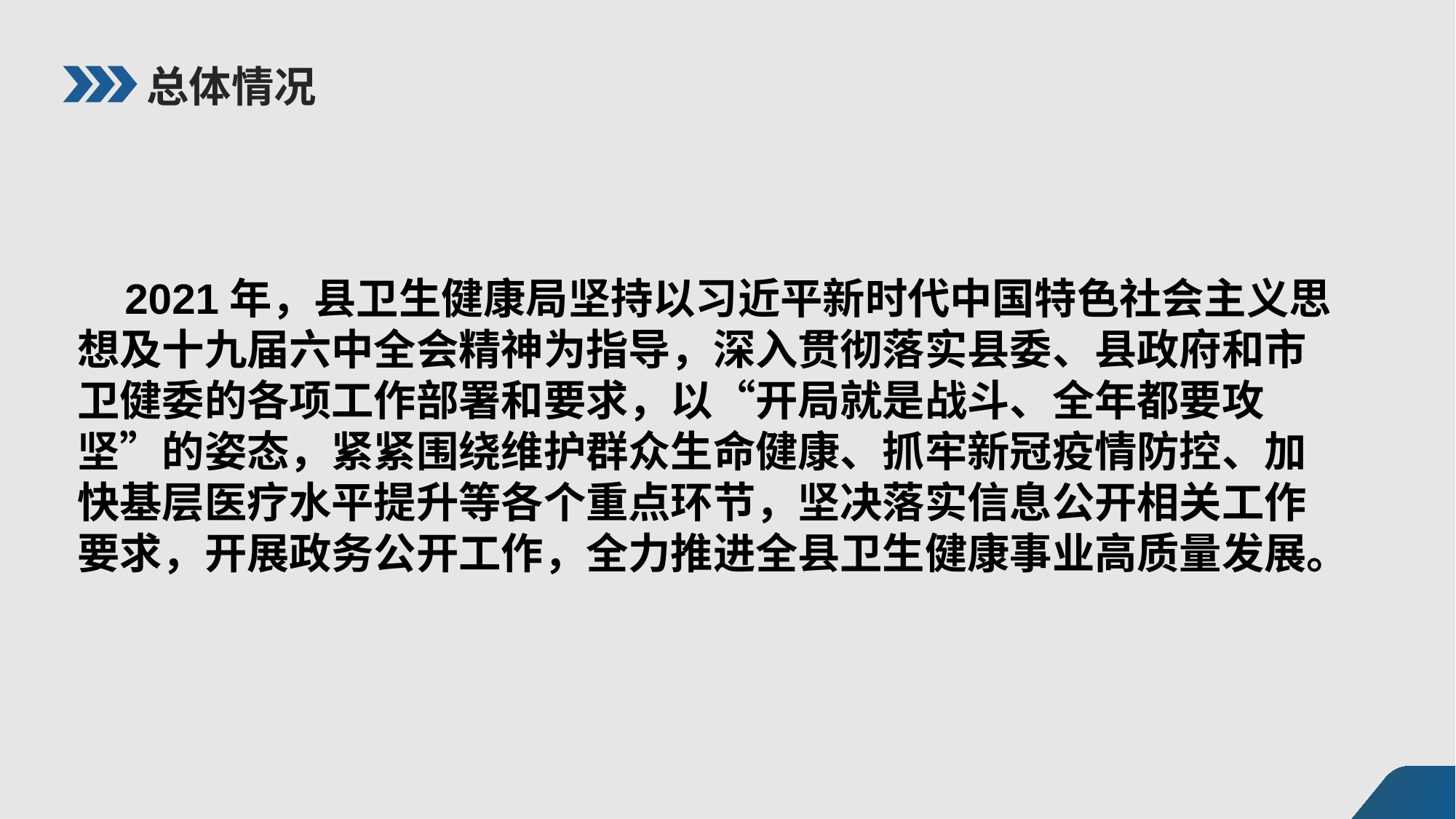

总体情况
    2021年，县卫生健康局坚持以习近平新时代中国特色社会主义思想及十九届六中全会精神为指导，深入贯彻落实县委、县政府和市卫健委的各项工作部署和要求，以“开局就是战斗、全年都要攻坚”的姿态，紧紧围绕维护群众生命健康、抓牢新冠疫情防控、加快基层医疗水平提升等各个重点环节，坚决落实信息公开相关工作要求，开展政务公开工作，全力推进全县卫生健康事业高质量发展。
4